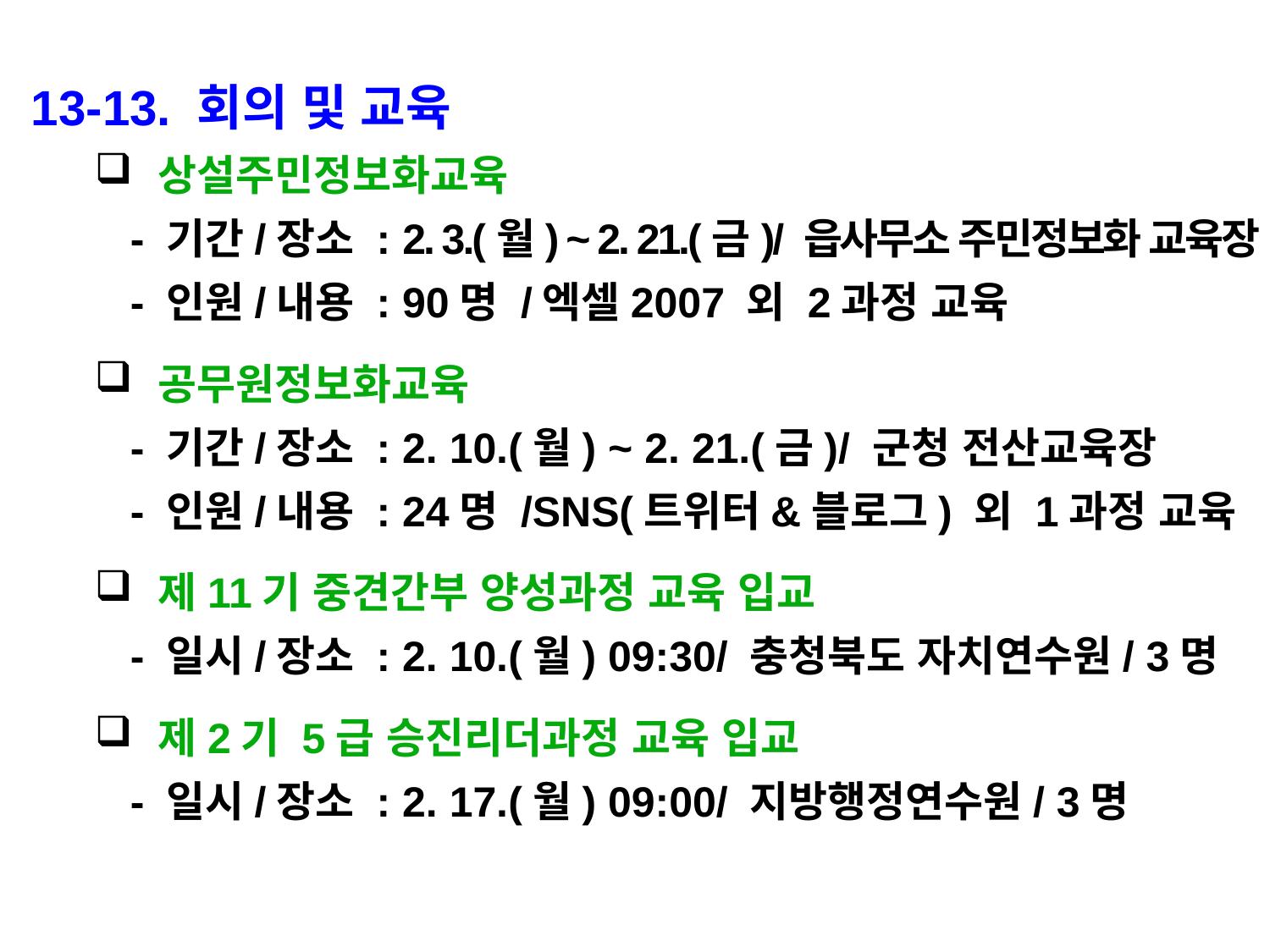

13-13. 회의 및 교육
상설주민정보화교육
   - 기간/장소 : 2. 3.(월) ~ 2. 21.(금)/ 읍사무소 주민정보화 교육장
   - 인원/내용 : 90명 /엑셀2007 외 2과정 교육

공무원정보화교육
   - 기간/장소 : 2. 10.(월) ~ 2. 21.(금)/ 군청 전산교육장
   - 인원/내용 : 24명 /SNS(트위터&블로그) 외 1과정 교육

제11기 중견간부 양성과정 교육 입교
   - 일시/장소 : 2. 10.(월) 09:30/ 충청북도 자치연수원/ 3명

제2기 5급 승진리더과정 교육 입교
   - 일시/장소 : 2. 17.(월) 09:00/ 지방행정연수원/ 3명